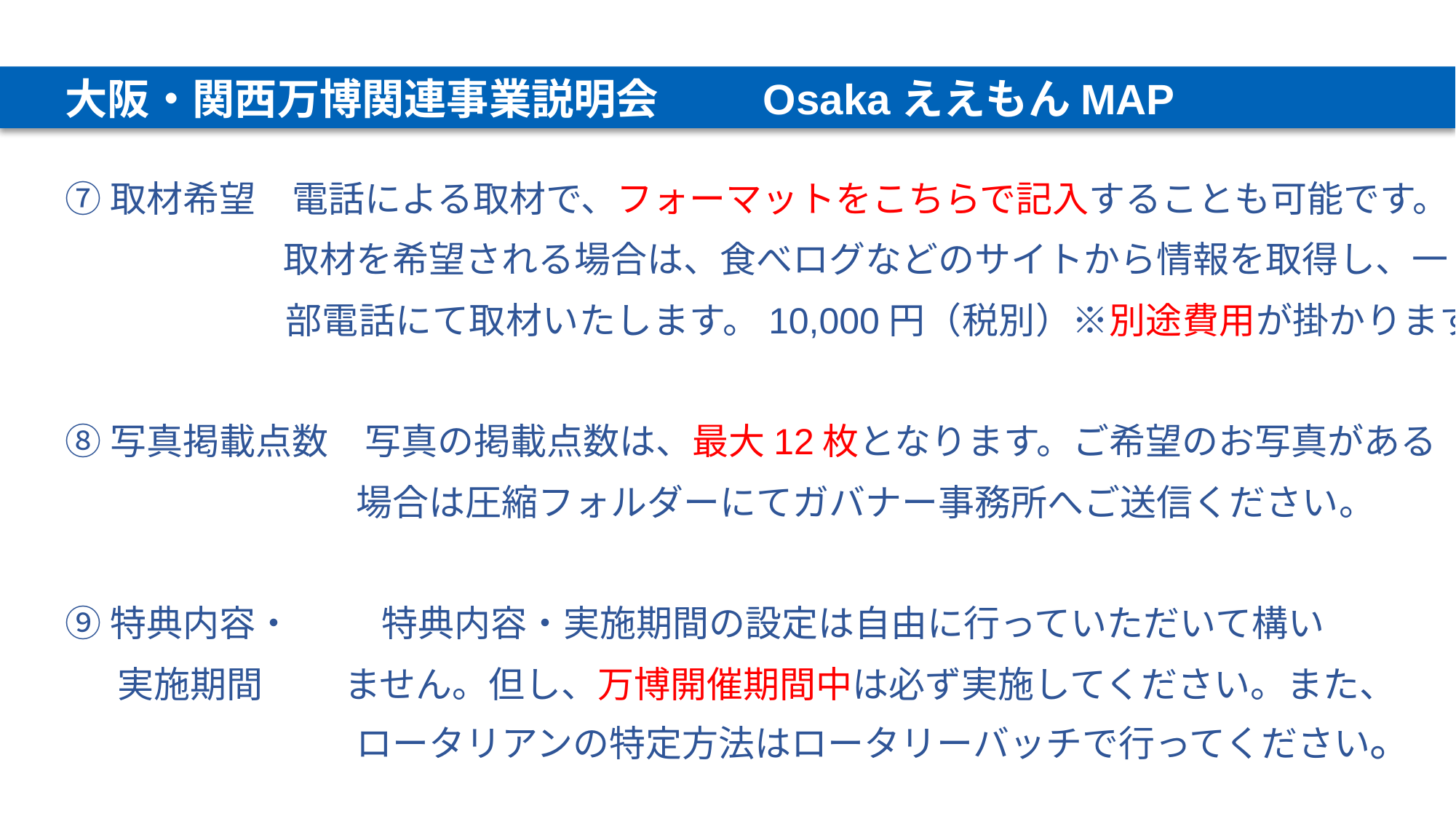

大阪・関西万博関連事業説明会　　 OsakaええもんMAP
⑦取材希望　電話による取材で、フォーマットをこちらで記入することも可能です。
　　　　　　取材を希望される場合は、食べログなどのサイトから情報を取得し、一
　　　　　　部電話にて取材いたします。10,000円（税別）※別途費用が掛かります。

⑧写真掲載点数　写真の掲載点数は、最大12枚となります。ご希望のお写真がある
　　　　　　　　場合は圧縮フォルダーにてガバナー事務所へご送信ください。

⑨特典内容・　　  特典内容・実施期間の設定は自由に行っていただいて構い
　  実施期間　　 ません。但し、万博開催期間中は必ず実施してください。また、
　　　　　　　　ロータリアンの特定方法はロータリーバッチで行ってください。